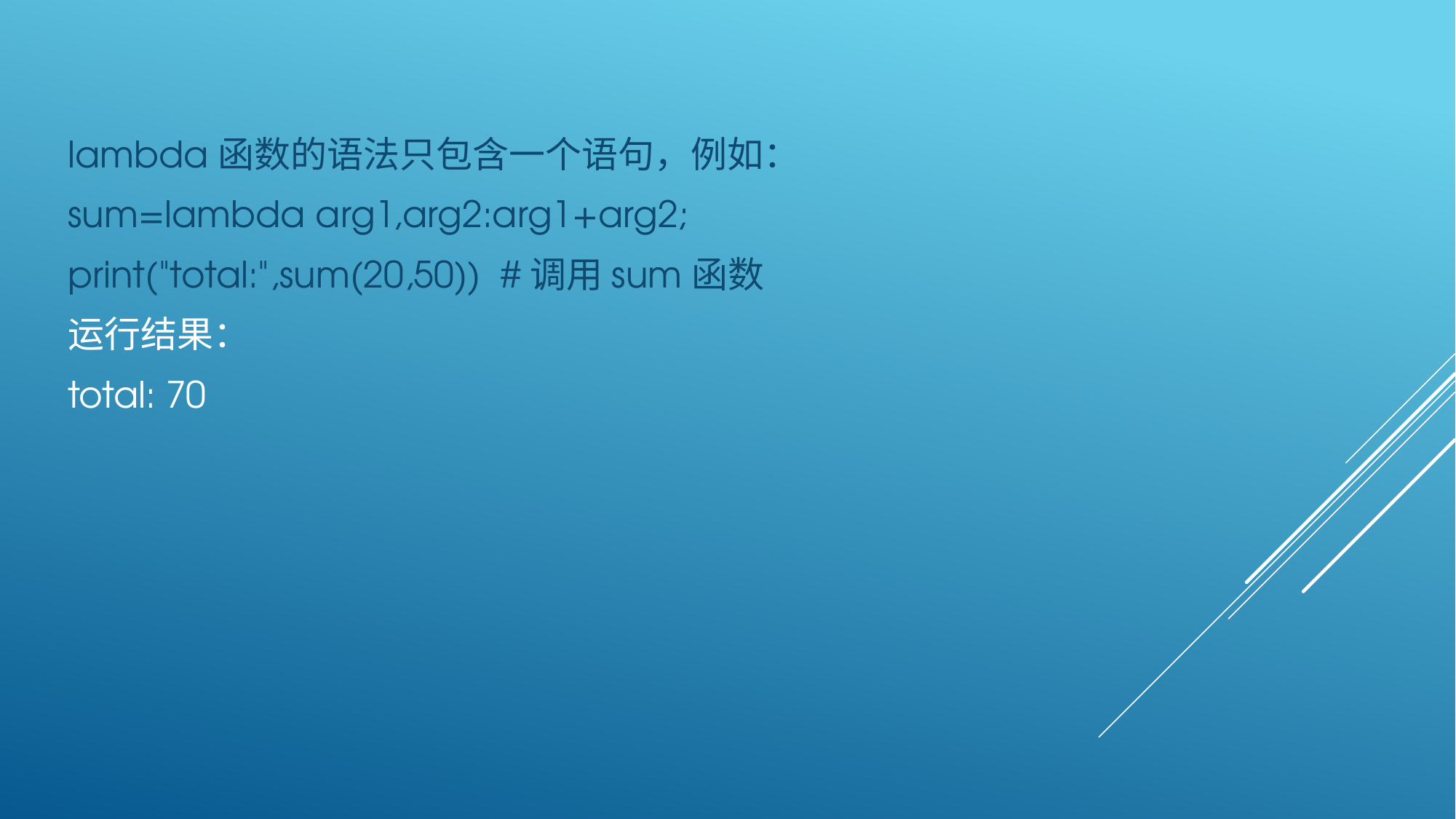

#
lambda函数的语法只包含一个语句，例如：
sum=lambda arg1,arg2:arg1+arg2;
print("total:",sum(20,50))  #调用sum函数
运行结果：
total: 70